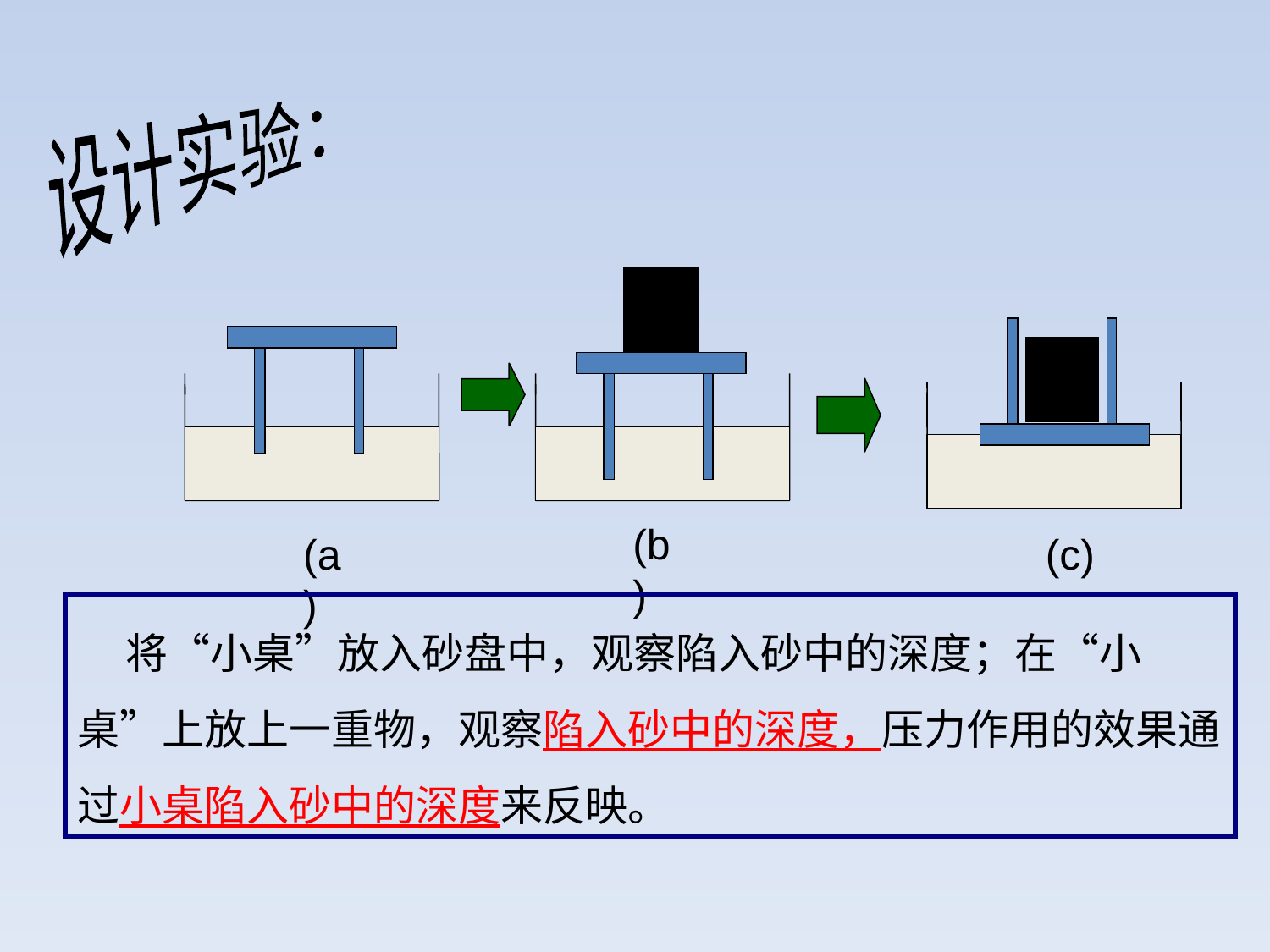

设计实验：

(c)

(a)

(b)

    将“小桌”放入砂盘中，观察陷入砂中的深度；在“小桌”上放上一重物，观察陷入砂中的深度，压力作用的效果通过小桌陷入砂中的深度来反映。